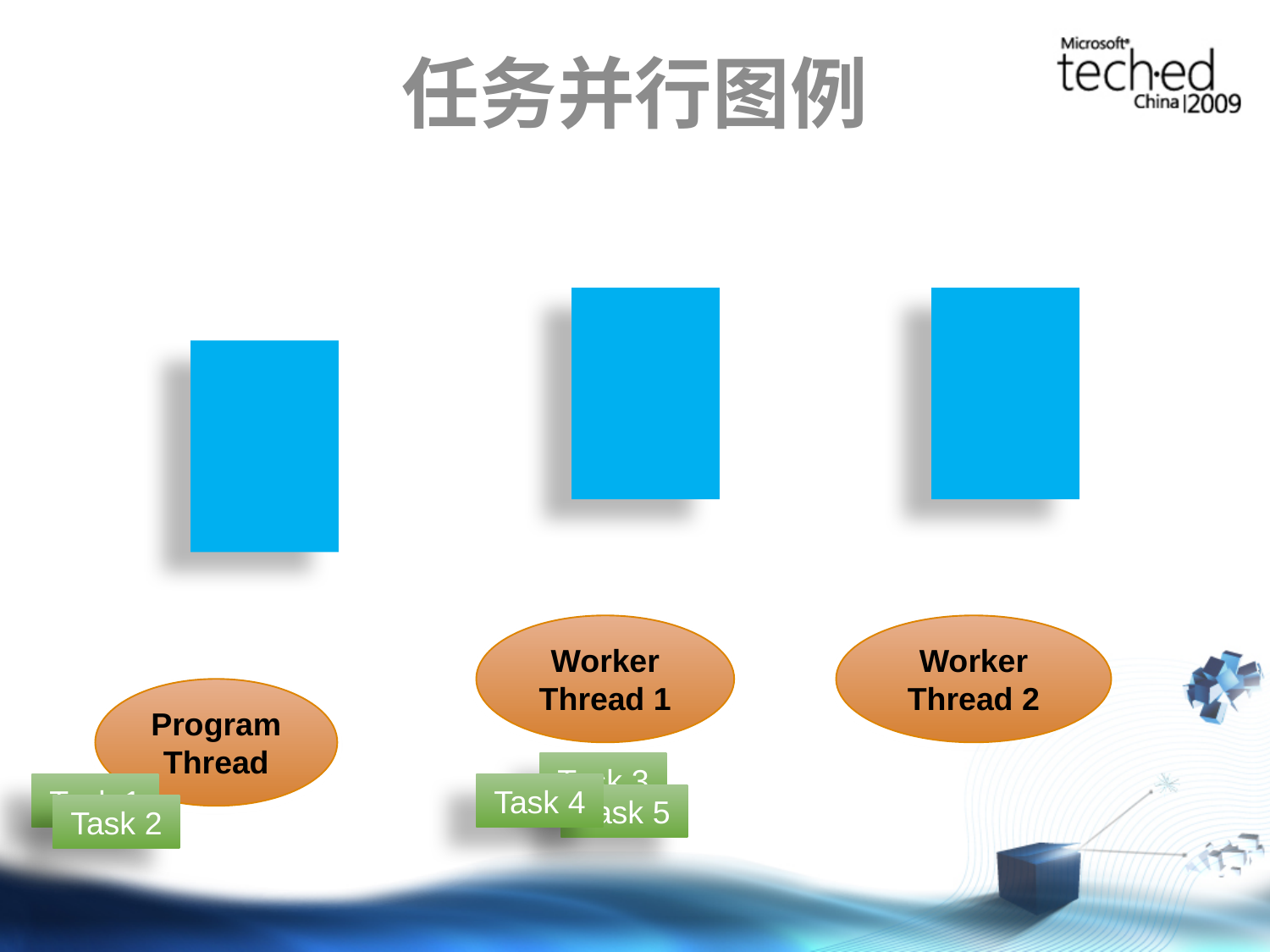

# 任务并行图例

Worker Thread 1
Worker Thread 2
Program Thread
Task 3
Task 1
Task 4
Task 5
Task 2